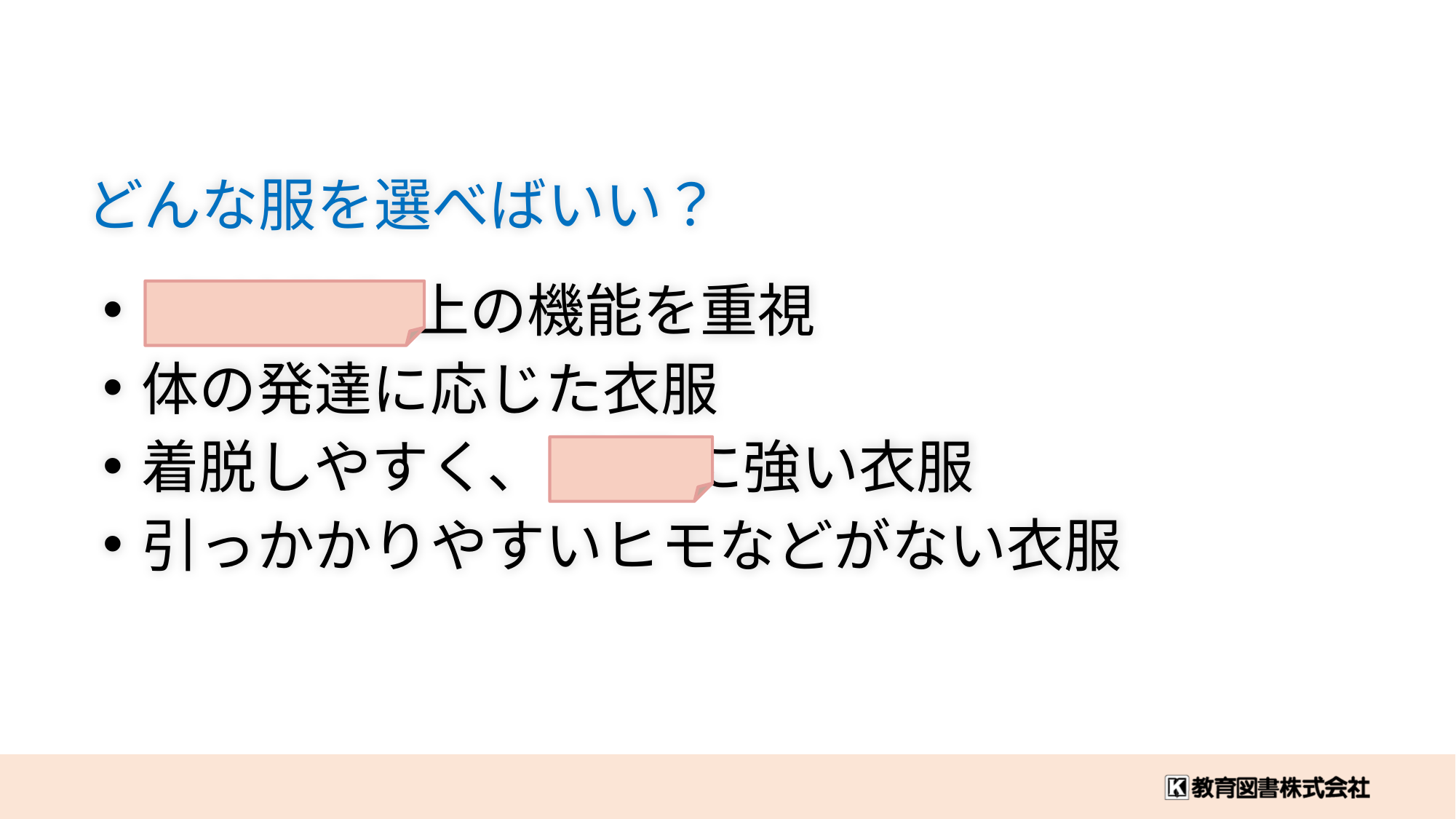

どんな服を選べばいい？
 保健衛生 上の機能を重視
体の発達に応じた衣服
着脱しやすく、 洗濯 に強い衣服
引っかかりやすいヒモなどがない衣服